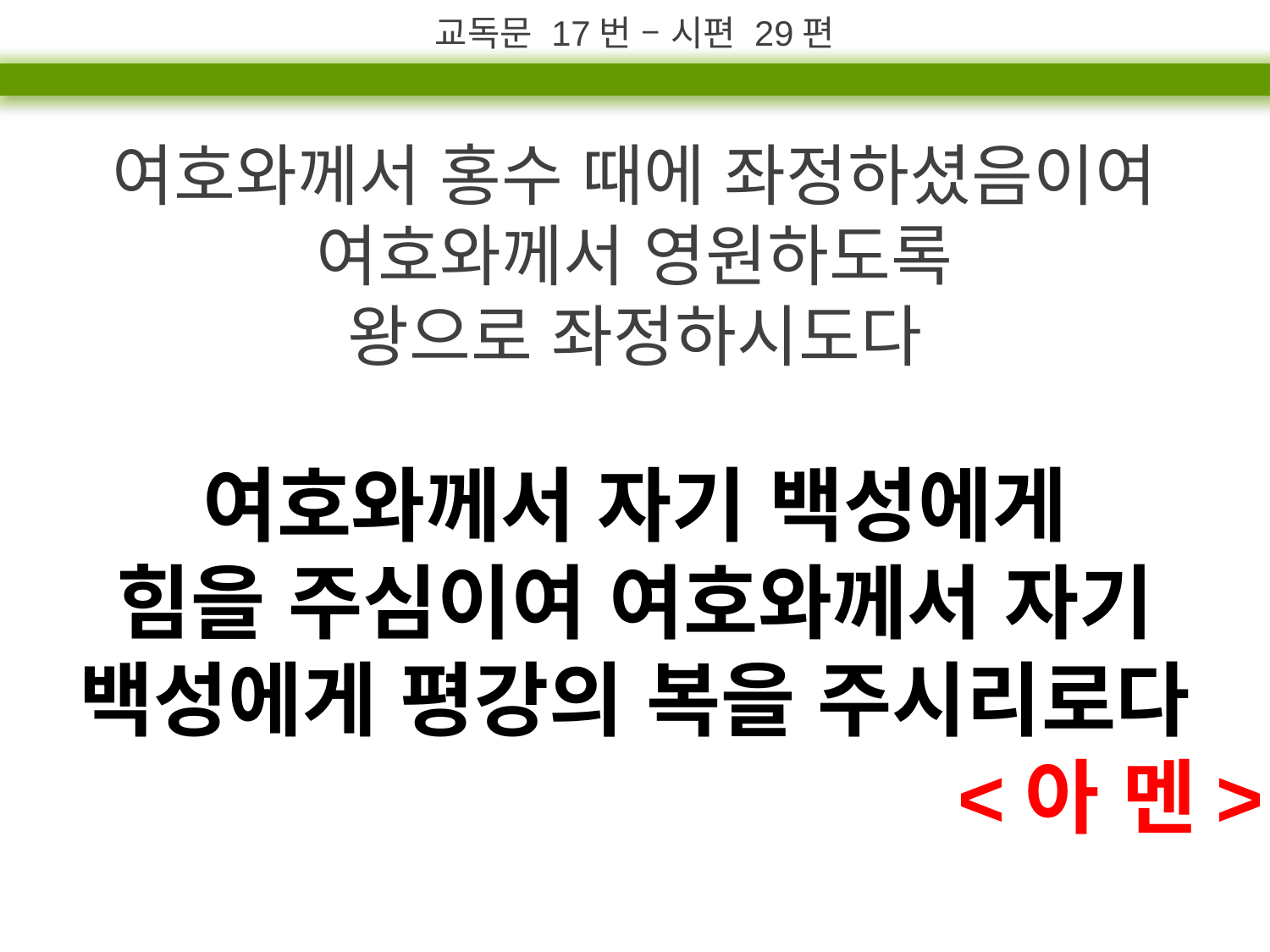

교독문 17번 – 시편 29편

여호와께서 홍수 때에 좌정하셨음이여 여호와께서 영원하도록
왕으로 좌정하시도다
여호와께서 자기 백성에게
힘을 주심이여 여호와께서 자기 백성에게 평강의 복을 주시리로다
<아 멘>